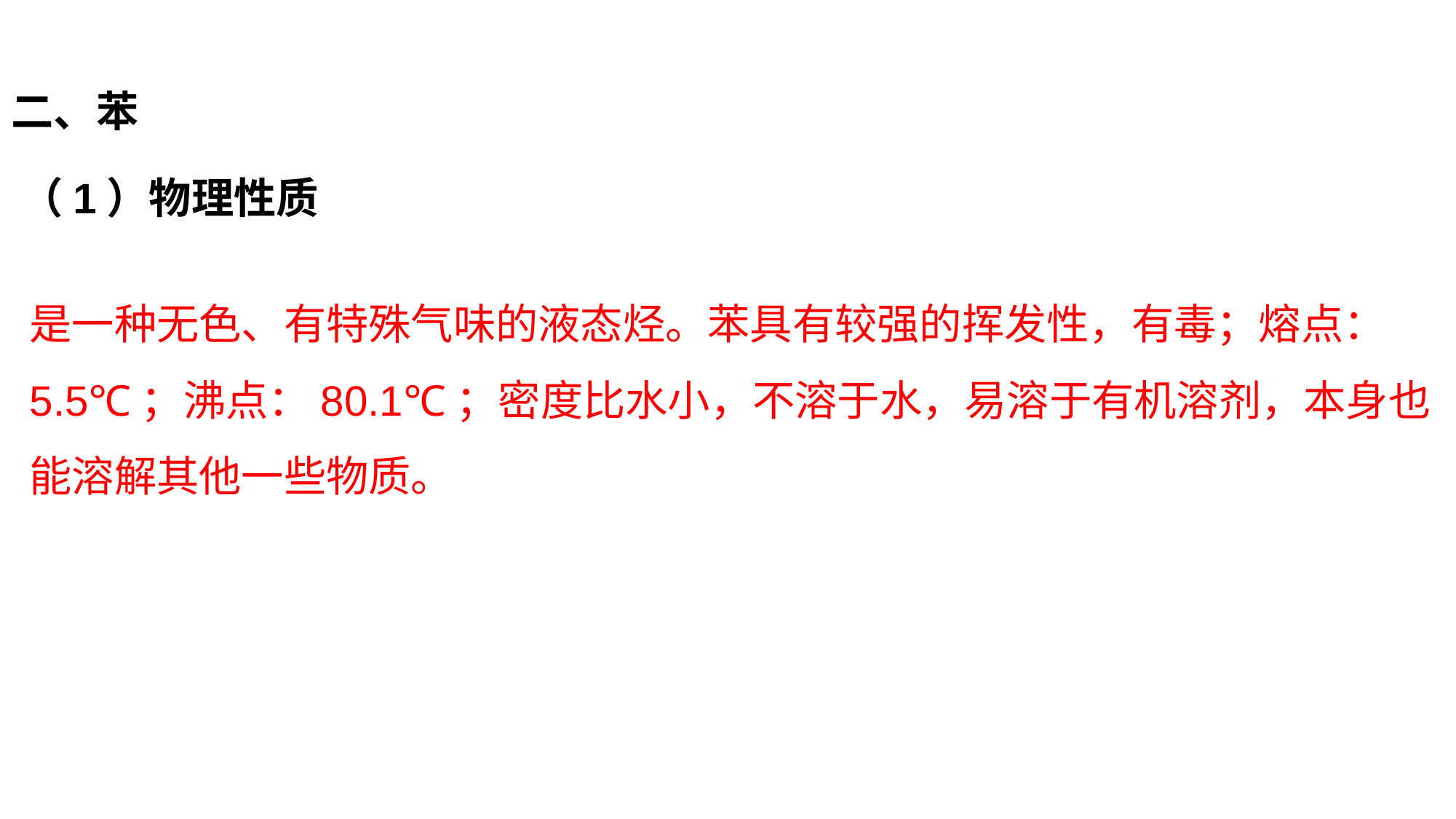

二、苯
（1）物理性质
是一种无色、有特殊气味的液态烃。苯具有较强的挥发性，有毒；熔点：5.5℃；沸点：80.1℃；密度比水小，不溶于水，易溶于有机溶剂，本身也能溶解其他一些物质。